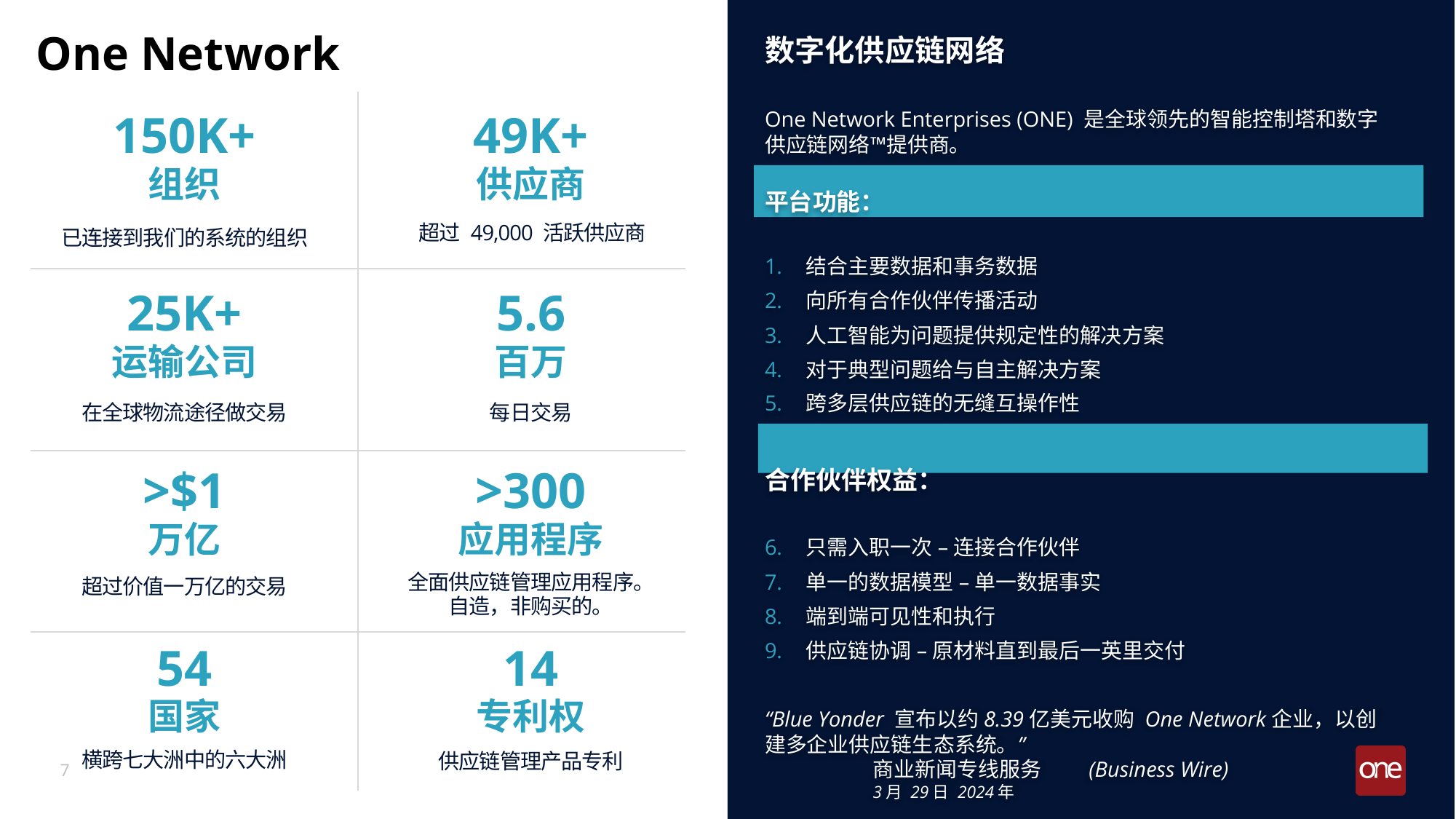

One Network
数字化供应链网络
One Network Enterprises (ONE) 是全球领先的智能控制塔和数字供应链网络™提供商。
平台功能：
结合主要数据和事务数据
向所有合作伙伴传播活动
人工智能为问题提供规定性的解决方案
对于典型问题给与自主解决方案
跨多层供应链的无缝互操作性

合作伙伴权益：
只需入职一次 – 连接合作伙伴
单一的数据模型 – 单一数据事实
端到端可见性和执行
供应链协调 – 原材料直到最后一英里交付

“Blue Yonder 宣布以约8.39亿美元收购 One Network企业，以创建多企业供应链生态系统。”
		商业新闻专线服务    			(Business Wire)
			3月 29日 2024年
150K+
组织
已连接到我们的系统的组织
49K+
供应商
超过 49,000 活跃供应商
25K+
运输公司
在全球物流途径做交易
5.6
百万
每日交易
>$1
万亿
超过价值一万亿的交易
>300
应用程序
全面供应链管理应用程序。
自造，非购买的。
54
国家
横跨七大洲中的六大洲
14
专利权
供应链管理产品专利